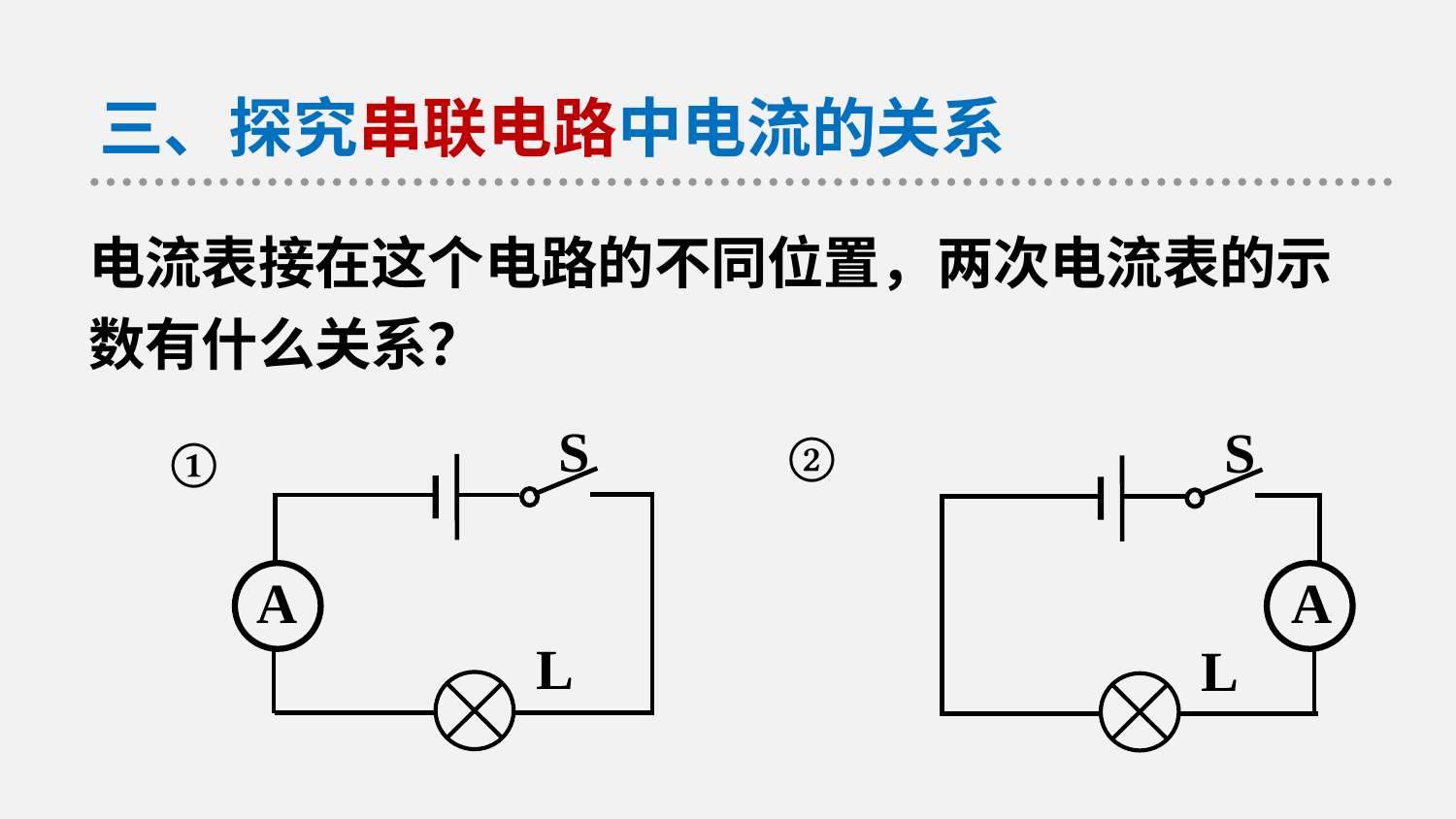

三、探究串联电路中电流的关系
电流表接在这个电路的不同位置，两次电流表的示数有什么关系？
S

A

L

S

A

L

②
①